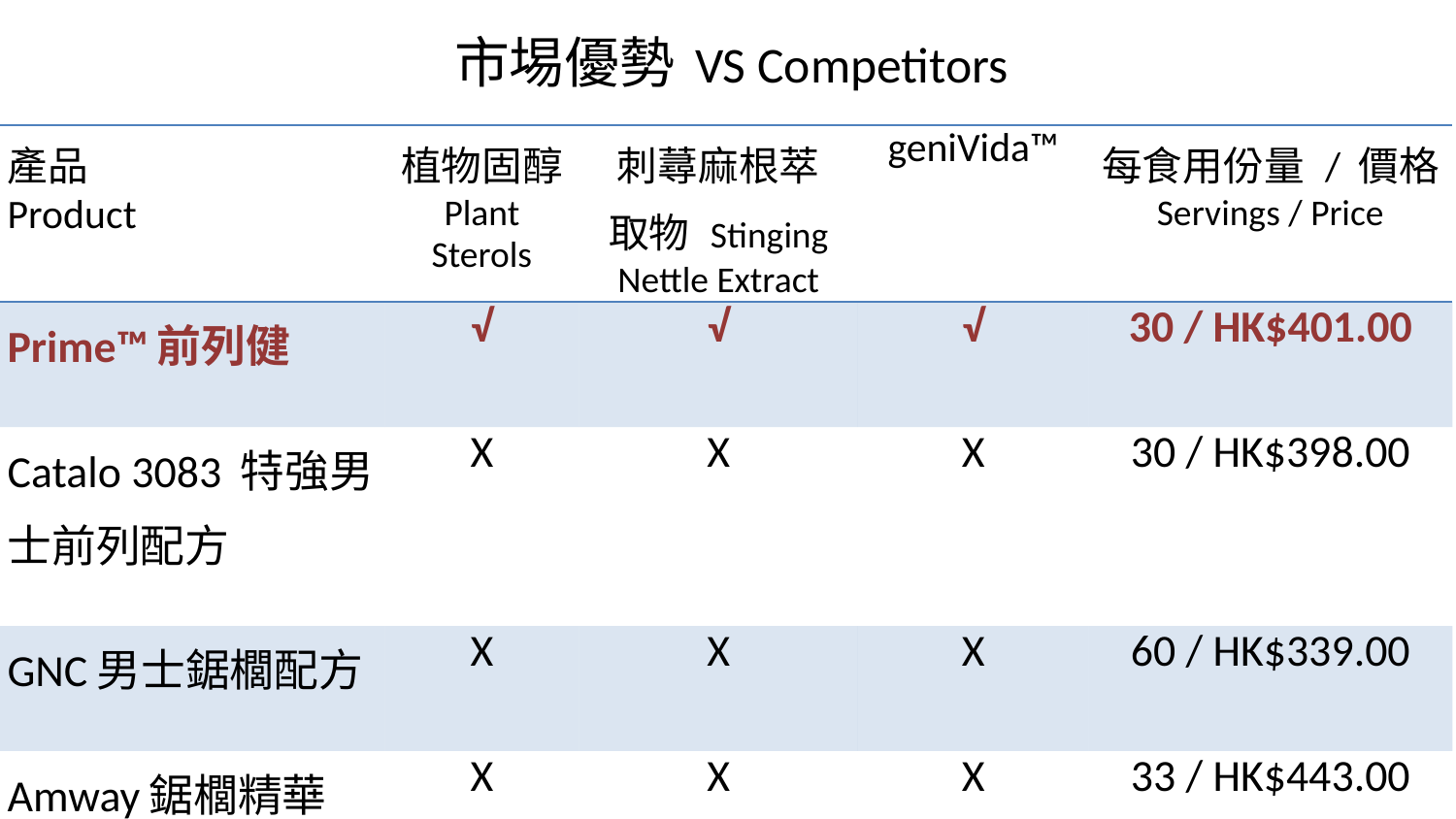

# 市埸優勢 VS Competitors
| 產品 Product | 植物固醇 Plant Sterols | 刺蕁麻根萃 取物 Stinging Nettle Extract | geniVida™ | 每食用份量 / 價格 Servings / Price |
| --- | --- | --- | --- | --- |
| Prime™前列健 | √ | √ | √ | 30 / HK$401.00 |
| Catalo 3083 特強男士前列配方 | X | X | X | 30 / HK$398.00 |
| GNC男士鋸櫚配方 | X | X | X | 60 / HK$339.00 |
| Amway鋸櫚精華 | X | X | X | 33 / HK$443.00 |